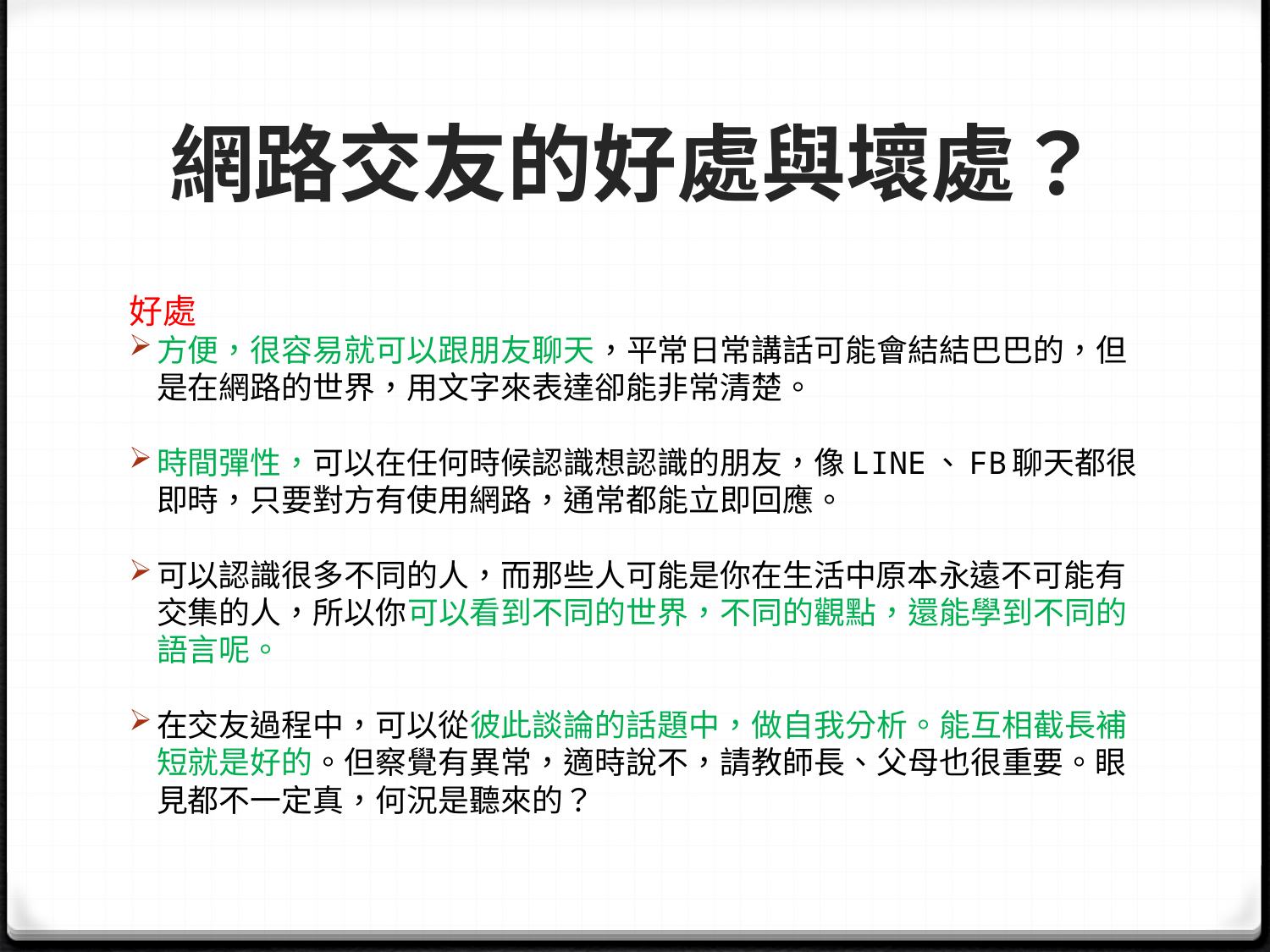

# 網路交友的好處與壞處？
好處
方便，很容易就可以跟朋友聊天，平常日常講話可能會結結巴巴的，但是在網路的世界，用文字來表達卻能非常清楚。

時間彈性，可以在任何時候認識想認識的朋友，像LINE、FB聊天都很即時，只要對方有使用網路，通常都能立即回應。

可以認識很多不同的人，而那些人可能是你在生活中原本永遠不可能有交集的人，所以你可以看到不同的世界，不同的觀點，還能學到不同的語言呢。

在交友過程中，可以從彼此談論的話題中，做自我分析。能互相截長補短就是好的。但察覺有異常，適時說不，請教師長、父母也很重要。眼見都不一定真，何況是聽來的？